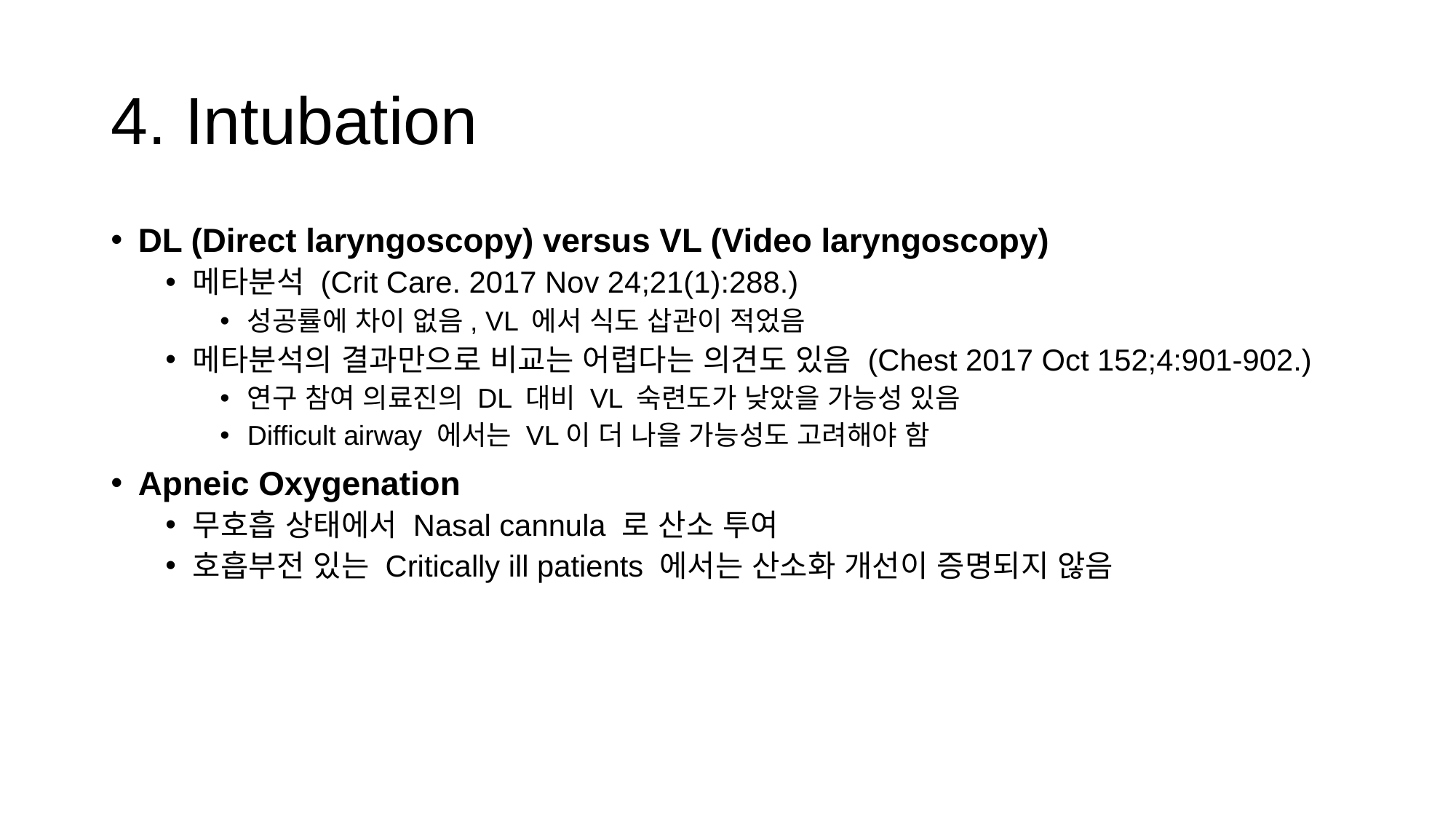

# 4. Intubation
DL (Direct laryngoscopy) versus VL (Video laryngoscopy)
메타분석 (Crit Care. 2017 Nov 24;21(1):288.)
성공률에 차이 없음, VL 에서 식도 삽관이 적었음
메타분석의 결과만으로 비교는 어렵다는 의견도 있음 (Chest 2017 Oct 152;4:901-902.)
연구 참여 의료진의 DL 대비 VL 숙련도가 낮았을 가능성 있음
Difficult airway 에서는 VL이 더 나을 가능성도 고려해야 함
Apneic Oxygenation
무호흡 상태에서 Nasal cannula 로 산소 투여
호흡부전 있는 Critically ill patients 에서는 산소화 개선이 증명되지 않음